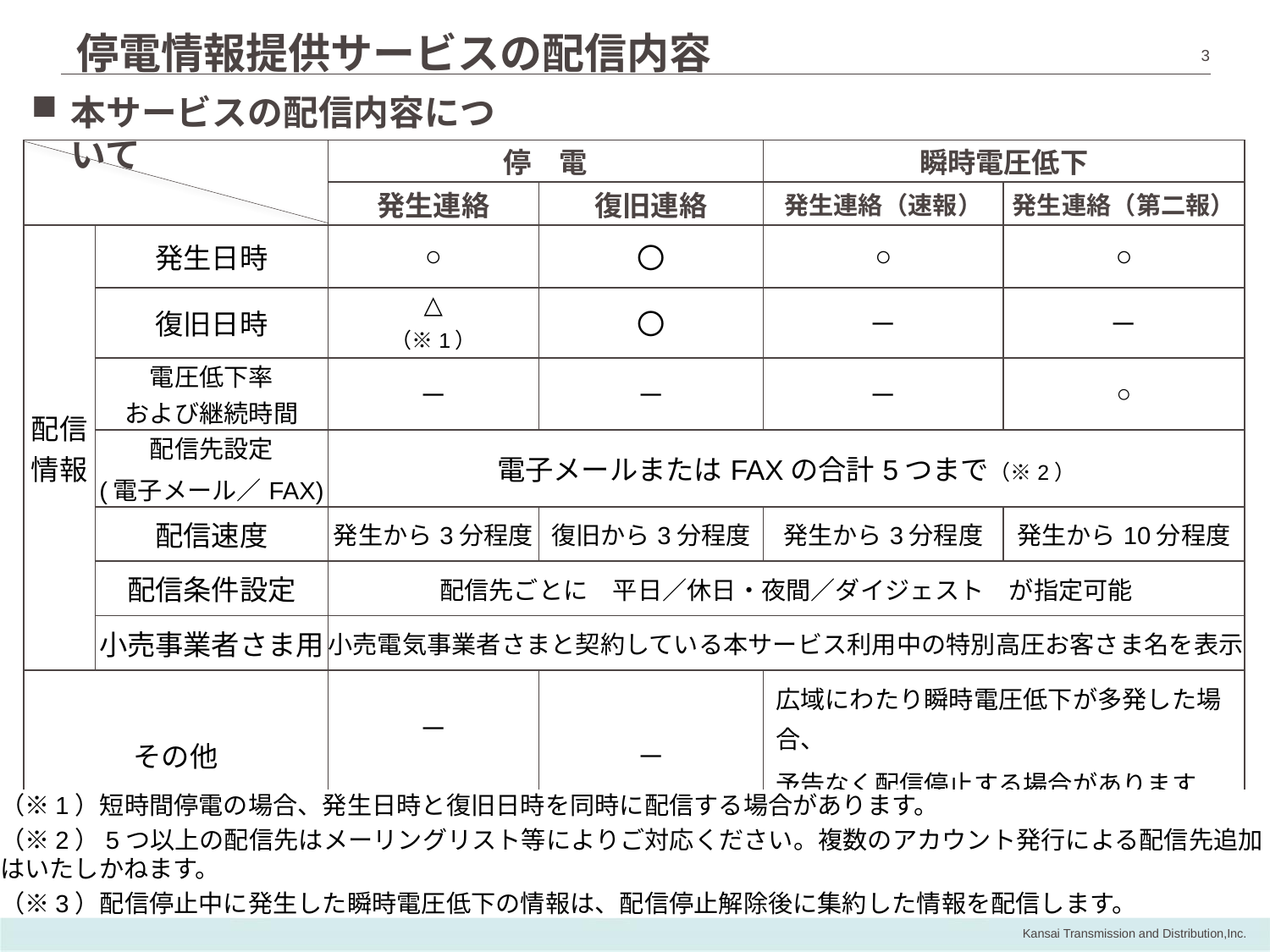

停電情報提供サービスの配信内容
本サービスの配信内容について
|  |  | 停　電 |  | 瞬時電圧低下 |  |
| --- | --- | --- | --- | --- | --- |
|  |  | 発生連絡 | 復旧連絡 | 発生連絡（速報） | 発生連絡（第二報） |
| 配信情報 | 発生日時 | ○ | 〇 | ○ | ○ |
|  | 復旧日時 | △ （※1） | 〇 | － | － |
|  | 電圧低下率 および継続時間 | － | － | － | ○ |
|  | 配信先設定 (電子メール／FAX) | 電子メールまたはFAXの合計5つまで（※2） |  | 5か所まで |  |
|  | 配信速度 | 発生から3分程度 | 復旧から3分程度 | 発生から3分程度 | 発生から10分程度 |
|  | 配信条件設定 | 配信先ごとに　平日／休日・夜間／ダイジェスト　が指定可能 |  | 平日／休日・夜間 を指定可能 |  |
|  | 小売事業者さま用 | 小売電気事業者さまと契約している本サービス利用中の特別高圧お客さま名を表示 |  |  |  |
| その他 | その他 | － | － | 広域にわたり瞬時電圧低下が多発した場合、 予告なく配信停止する場合があります（※3） |  |
（※1）短時間停電の場合、発生日時と復旧日時を同時に配信する場合があります。
（※2）5つ以上の配信先はメーリングリスト等によりご対応ください。複数のアカウント発行による配信先追加はいたしかねます。
（※3）配信停止中に発生した瞬時電圧低下の情報は、配信停止解除後に集約した情報を配信します。